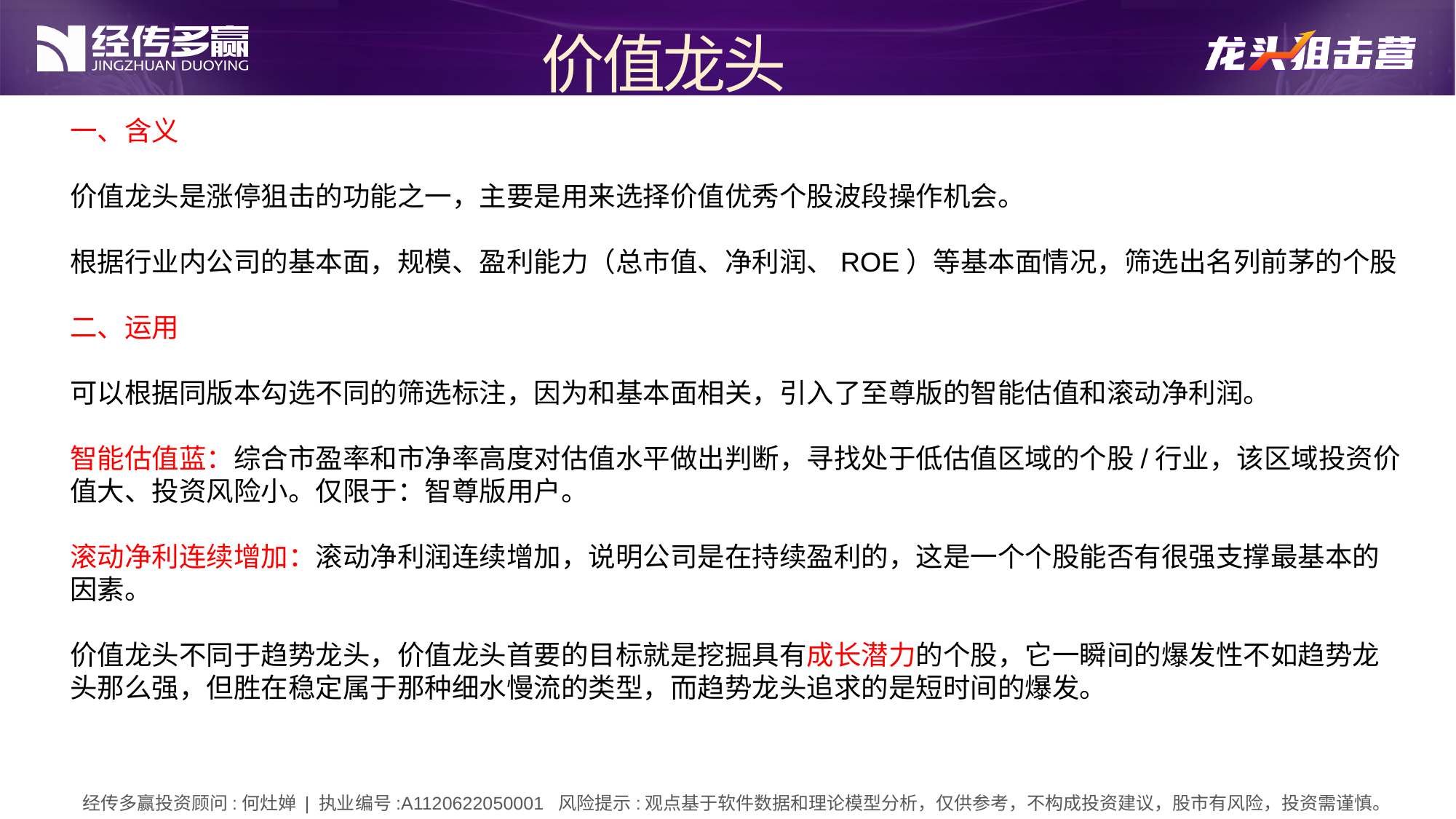

价值龙头
一、含义

价值龙头是涨停狙击的功能之一，主要是用来选择价值优秀个股波段操作机会。

根据行业内公司的基本面，规模、盈利能力（总市值、净利润、ROE）等基本面情况，筛选出名列前茅的个股

二、运用

可以根据同版本勾选不同的筛选标注，因为和基本面相关，引入了至尊版的智能估值和滚动净利润。

智能估值蓝：综合市盈率和市净率高度对估值水平做出判断，寻找处于低估值区域的个股/行业，该区域投资价值大、投资风险小。仅限于：智尊版用户。

滚动净利连续增加：滚动净利润连续增加，说明公司是在持续盈利的，这是一个个股能否有很强支撑最基本的因素。

价值龙头不同于趋势龙头，价值龙头首要的目标就是挖掘具有成长潜力的个股，它一瞬间的爆发性不如趋势龙头那么强，但胜在稳定属于那种细水慢流的类型，而趋势龙头追求的是短时间的爆发。